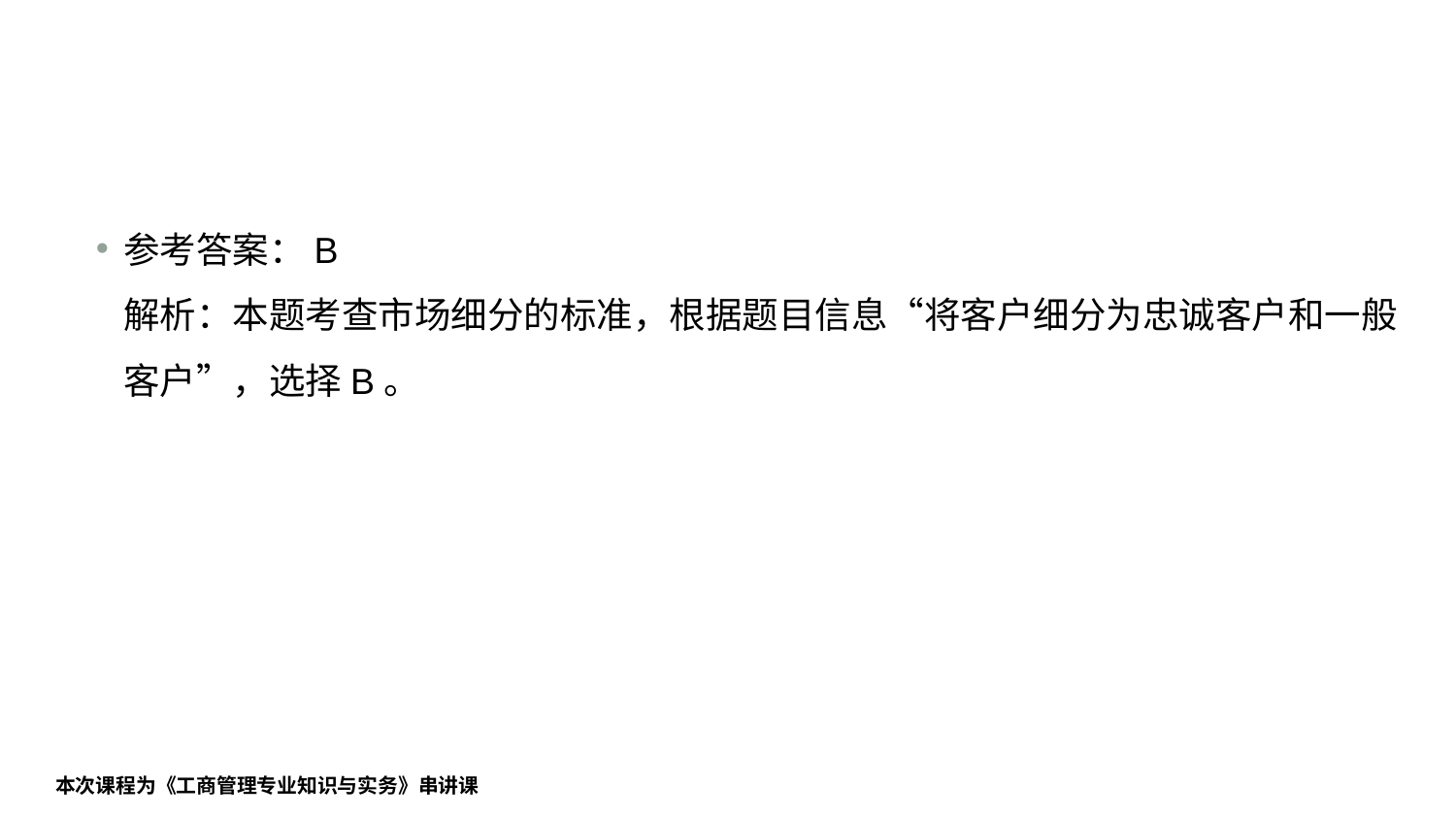

#

参考答案：B
解析：本题考查市场细分的标准，根据题目信息“将客户细分为忠诚客户和一般客户”，选择B。